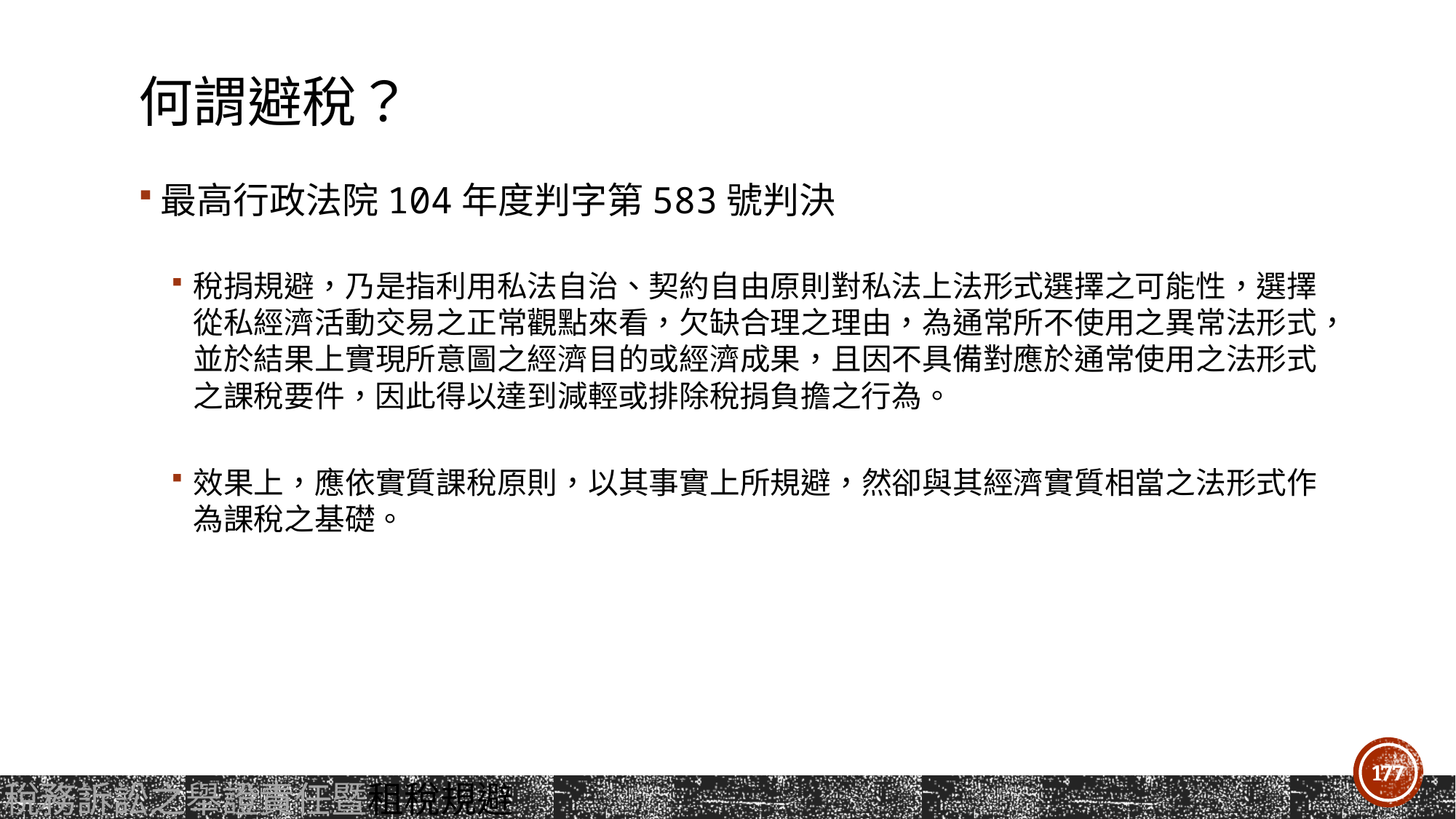

# 何謂避稅？
最高行政法院104年度判字第583號判決

稅捐規避，乃是指利用私法自治、契約自由原則對私法上法形式選擇之可能性，選擇從私經濟活動交易之正常觀點來看，欠缺合理之理由，為通常所不使用之異常法形式，並於結果上實現所意圖之經濟目的或經濟成果，且因不具備對應於通常使用之法形式之課稅要件，因此得以達到減輕或排除稅捐負擔之行為。

效果上，應依實質課稅原則，以其事實上所規避，然卻與其經濟實質相當之法形式作為課稅之基礎。

177